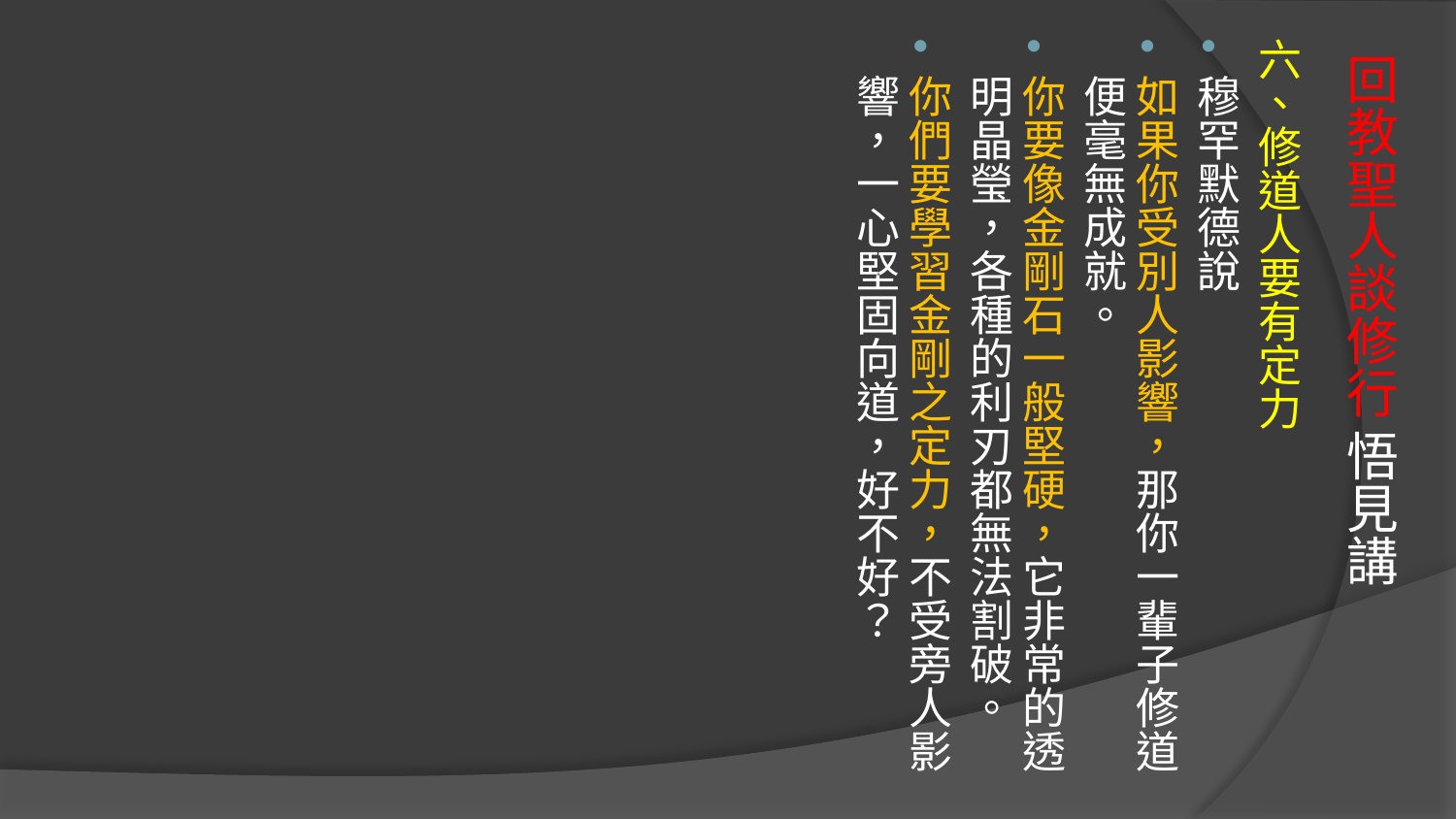

六、修道人要有定力
穆罕默德說
如果你受別人影響，那你一輩子修道便毫無成就。
你要像金剛石一般堅硬，它非常的透明晶瑩，各種的利刃都無法割破。
你們要學習金剛之定力，不受旁人影響，一心堅固向道，好不好？

# 回教聖人談修行 悟見講